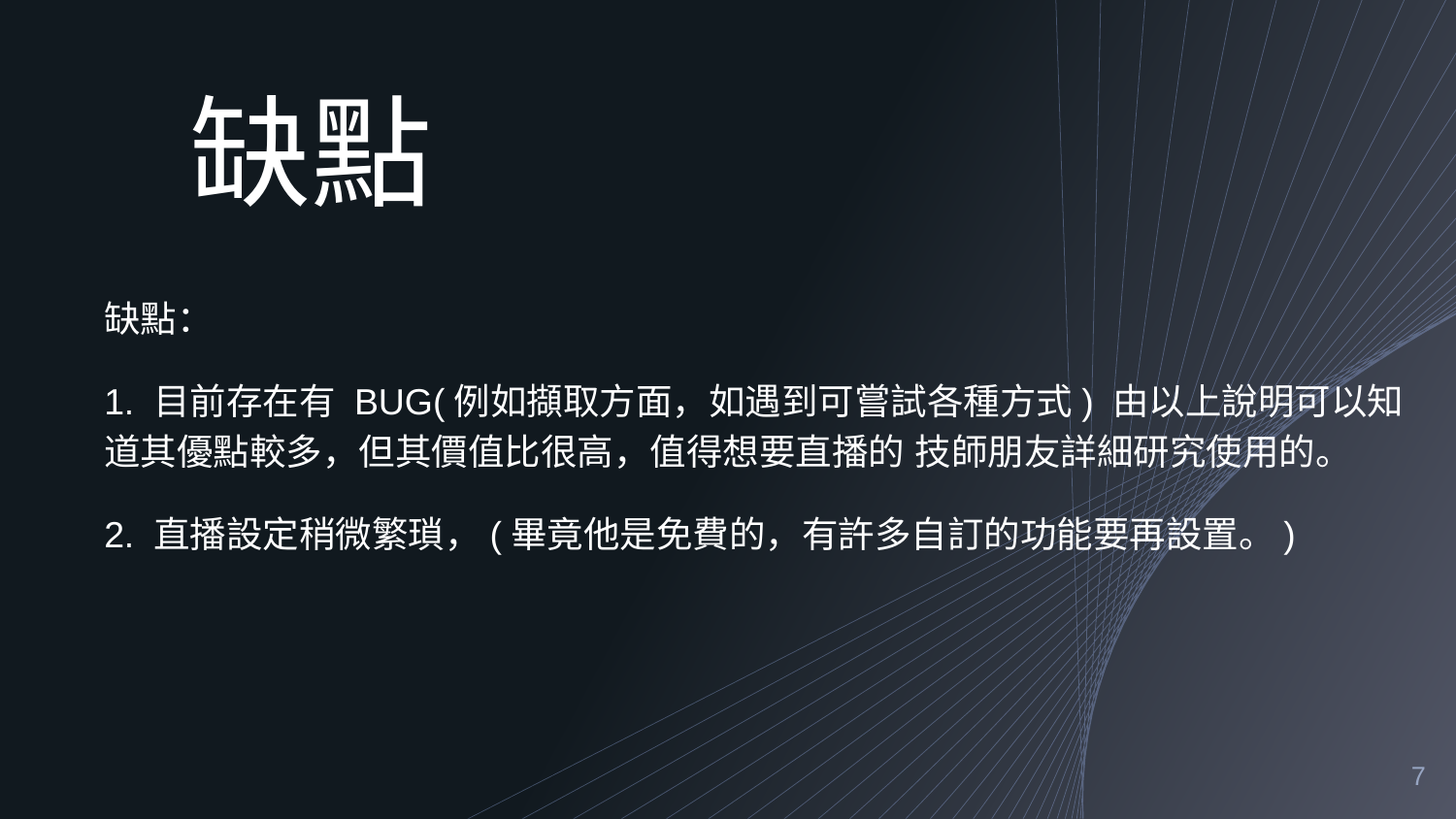

# 缺點
缺點：
1. 目前存在有 BUG(例如擷取方面，如遇到可嘗試各種方式) 由以上說明可以知道其優點較多，但其價值比很高，值得想要直播的 技師朋友詳細研究使用的。
2. 直播設定稍微繁瑣，(畢竟他是免費的，有許多自訂的功能要再設置。)
7